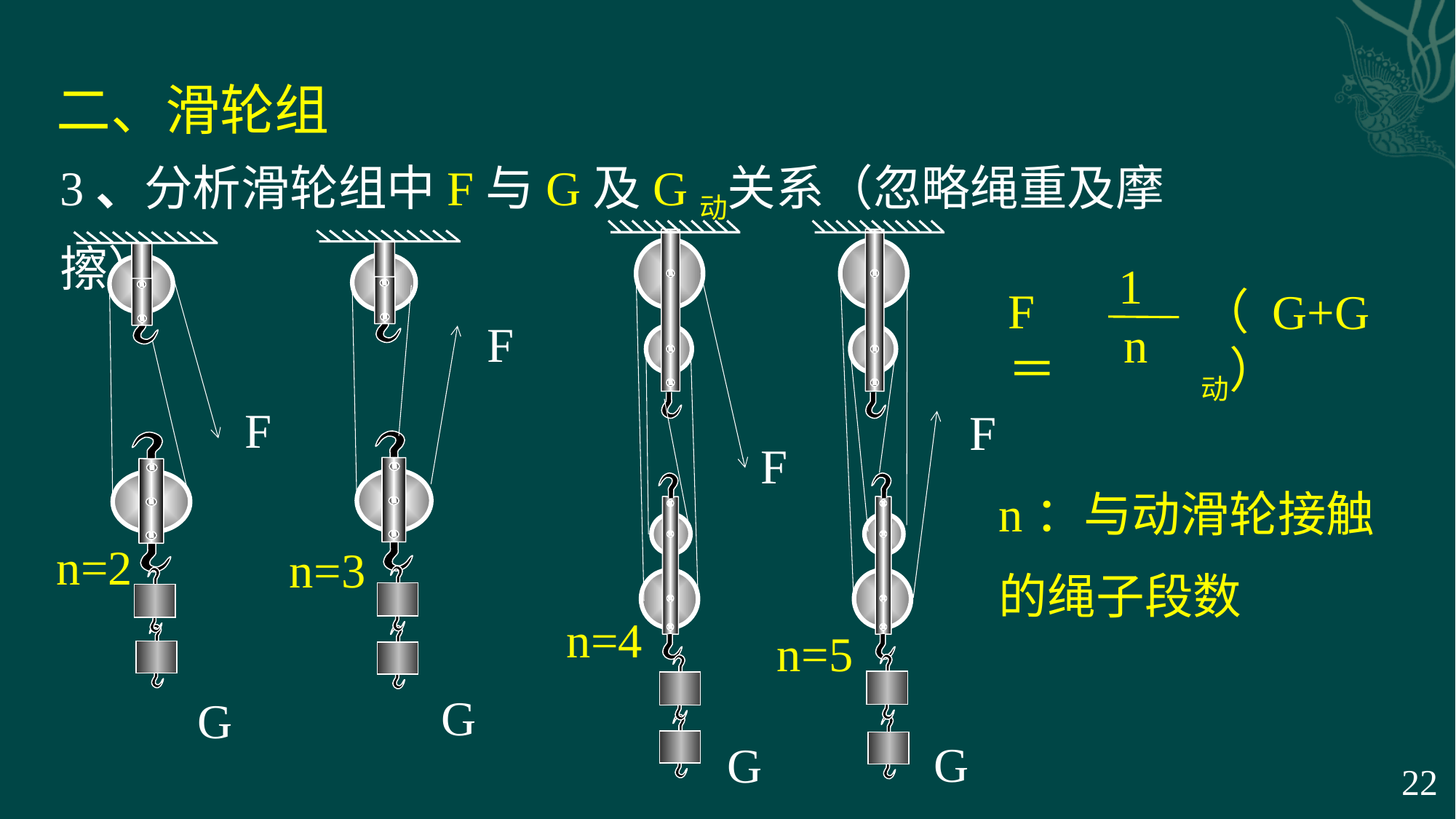

二、滑轮组
3、分析滑轮组中F与G及G动关系（忽略绳重及摩擦）

1
n

F＝
（ G+G动）
F
F
F
F

n：与动滑轮接触
的绳子段数
n=2
n=3

n=4
n=5

G
G

G
G
22